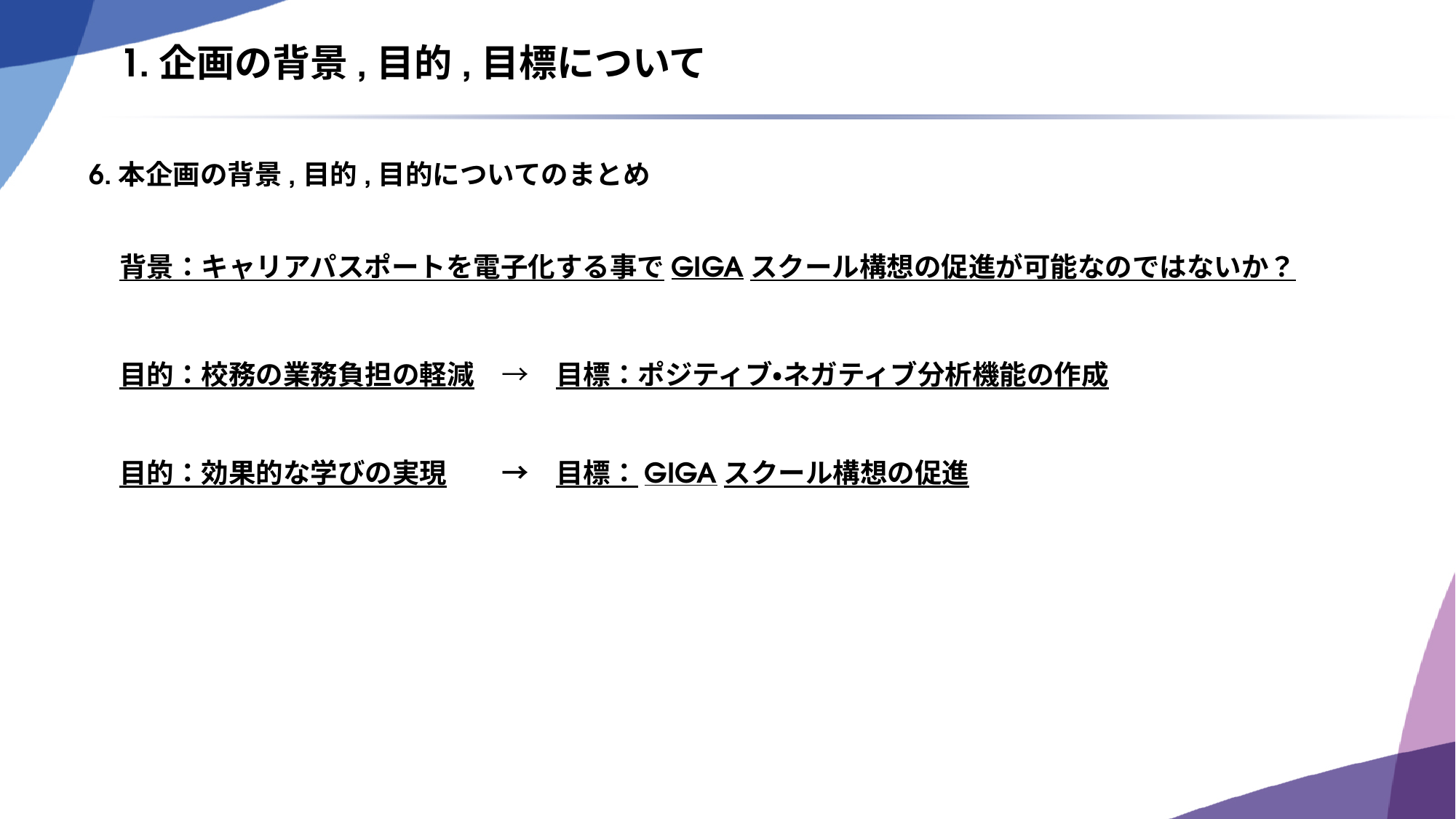

# 1.企画の背景,目的,目標について
6.本企画の背景,目的,目的についてのまとめ
背景：キャリアパスポートを電子化する事でGIGAスクール構想の促進が可能なのではないか？
目的：校務の業務負担の軽減　→　目標：ポジティブ・ネガティブ分析機能の作成

目的：効果的な学びの実現　　→　目標：GIGAスクール構想の促進